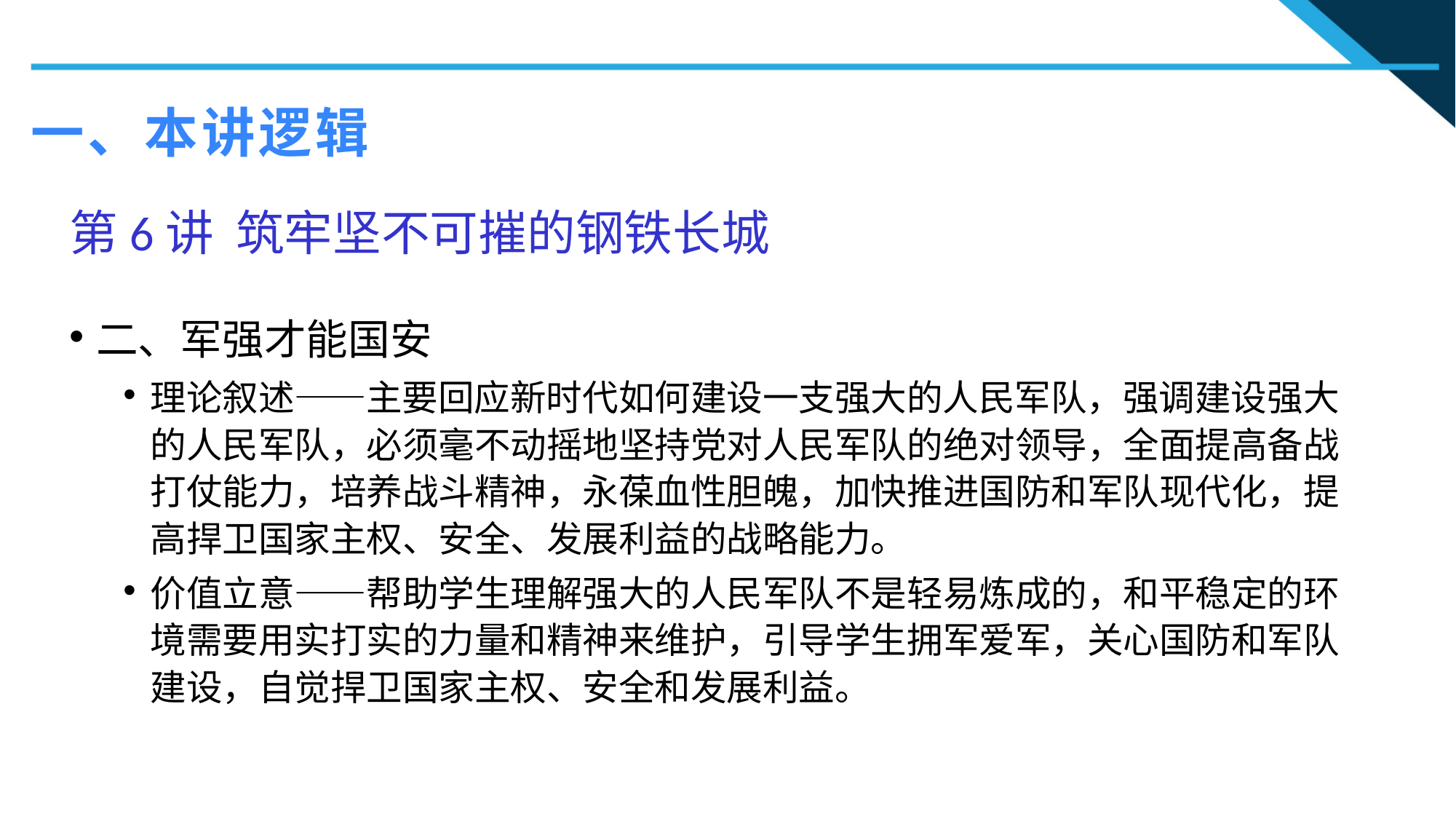

一、本讲逻辑
第6讲  筑牢坚不可摧的钢铁长城

二、军强才能国安
理论叙述——主要回应新时代如何建设一支强大的人民军队，强调建设强大的人民军队，必须毫不动摇地坚持党对人民军队的绝对领导，全面提高备战打仗能力，培养战斗精神，永葆血性胆魄，加快推进国防和军队现代化，提高捍卫国家主权、安全、发展利益的战略能力。
价值立意——帮助学生理解强大的人民军队不是轻易炼成的，和平稳定的环境需要用实打实的力量和精神来维护，引导学生拥军爱军，关心国防和军队建设，自觉捍卫国家主权、安全和发展利益。